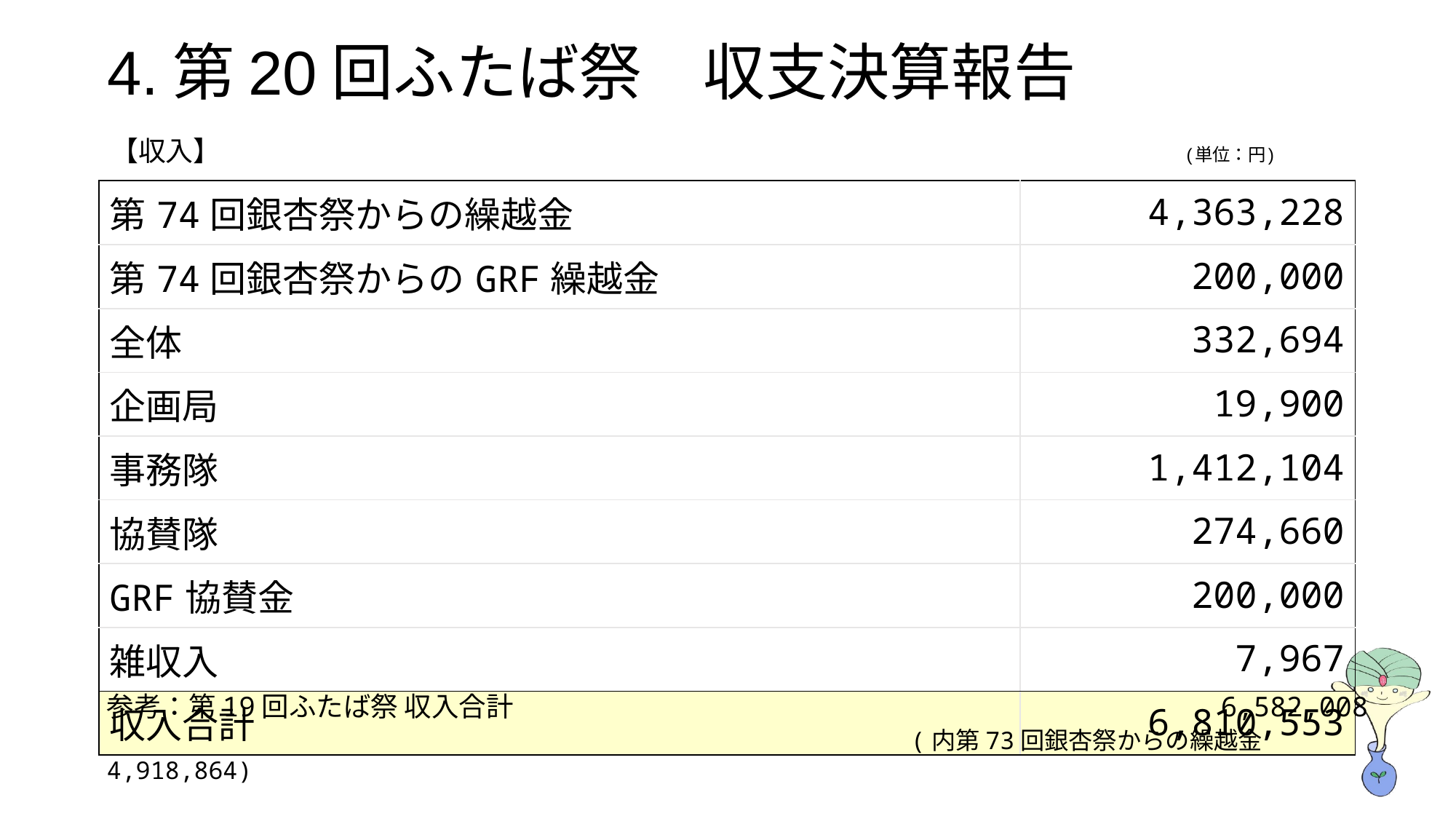

# 4.第20回ふたば祭　収支決算報告
【収入】　　　　　　　　　　　　　　　　　　　　　　　　　　　　　　　　　　　(単位：円)

| 第74回銀杏祭からの繰越金 | 4,363,228 |
| --- | --- |
| 第74回銀杏祭からのGRF繰越金 | 200,000 |
| 全体 | 332,694 |
| 企画局 | 19,900 |
| 事務隊 | 1,412,104 |
| 協賛隊 | 274,660 |
| GRF協賛金 | 200,000 |
| 雑収入 | 7,967 |
| 収入合計 | 6,810,553 |
参考：第19回ふたば祭 収入合計　　　　　　　　　　　　　　　　　　　　　　　 　　  6,582,008
　　　　　　　　　　　　　　　　　　　　　　　　　　　　　 (内第73回銀杏祭からの繰越金4,918,864)